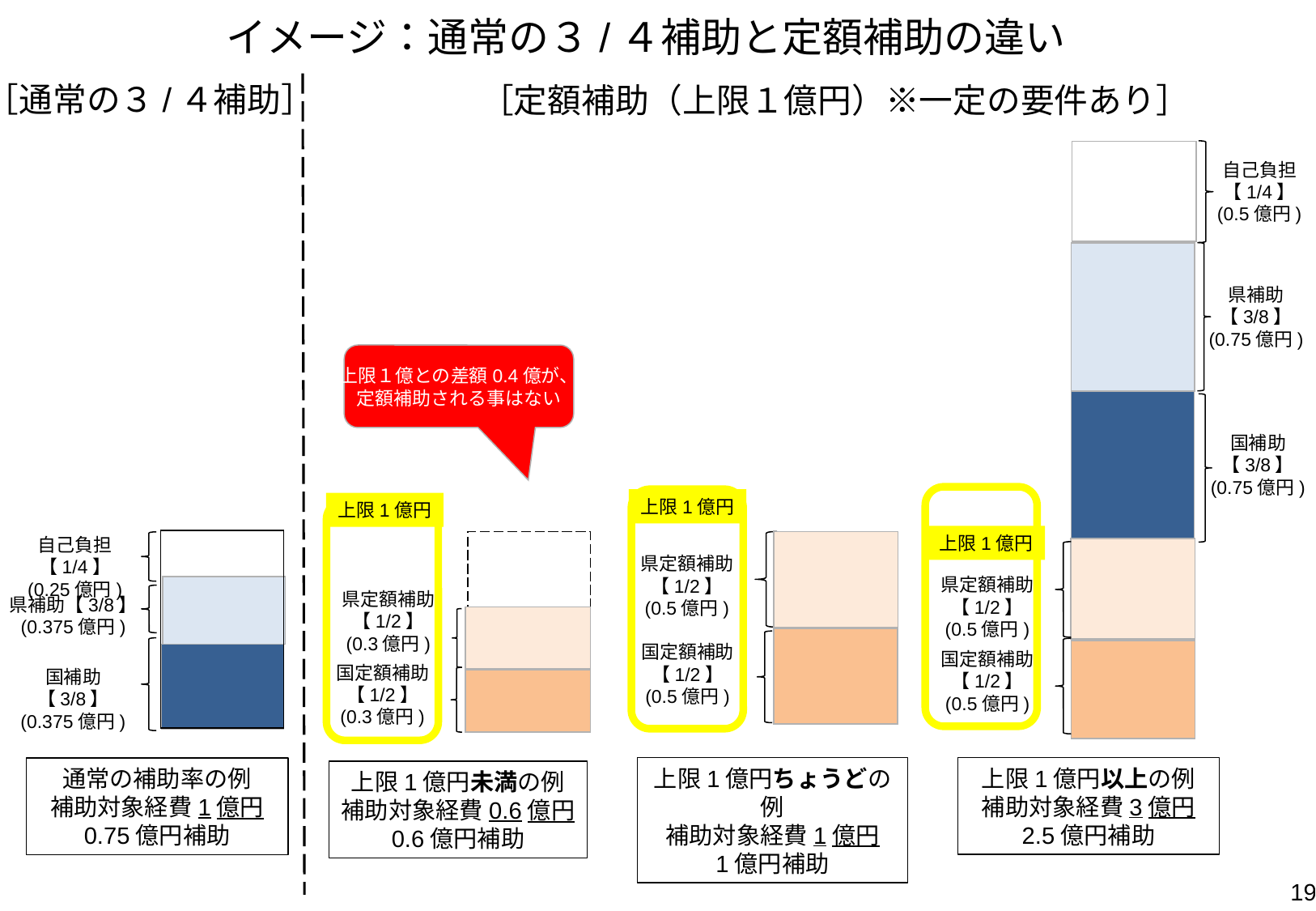

イメージ：通常の３/４補助と定額補助の違い
［通常の３/４補助］
［定額補助（上限１億円）※一定の要件あり］

自己負担
【1/4】
(0.5億円)

県補助
【3/8】
(0.75億円)
上限１億との差額0.4億が、
定額補助される事はない

国補助
【3/8】
(0.75億円)

上限1億円

県定額補助【1/2】
(0.5億円)

国定額補助【1/2】
(0.5億円)

上限1億円

県定額補助【1/2】
(0.5億円)

国定額補助【1/2】
(0.5億円)
上限1億円

自己負担【1/4】
(0.25億円)

県補助【3/8】
(0.375億円)
国補助【3/8】
(0.375億円)

県定額補助【1/2】
(0.3億円)

国定額補助【1/2】
(0.3億円)
上限1億円ちょうどの例
補助対象経費1億円
1億円補助
上限1億円以上の例
補助対象経費3億円
2.5億円補助
通常の補助率の例
補助対象経費1億円
0.75億円補助
上限1億円未満の例
補助対象経費0.6億円
0.6億円補助
19